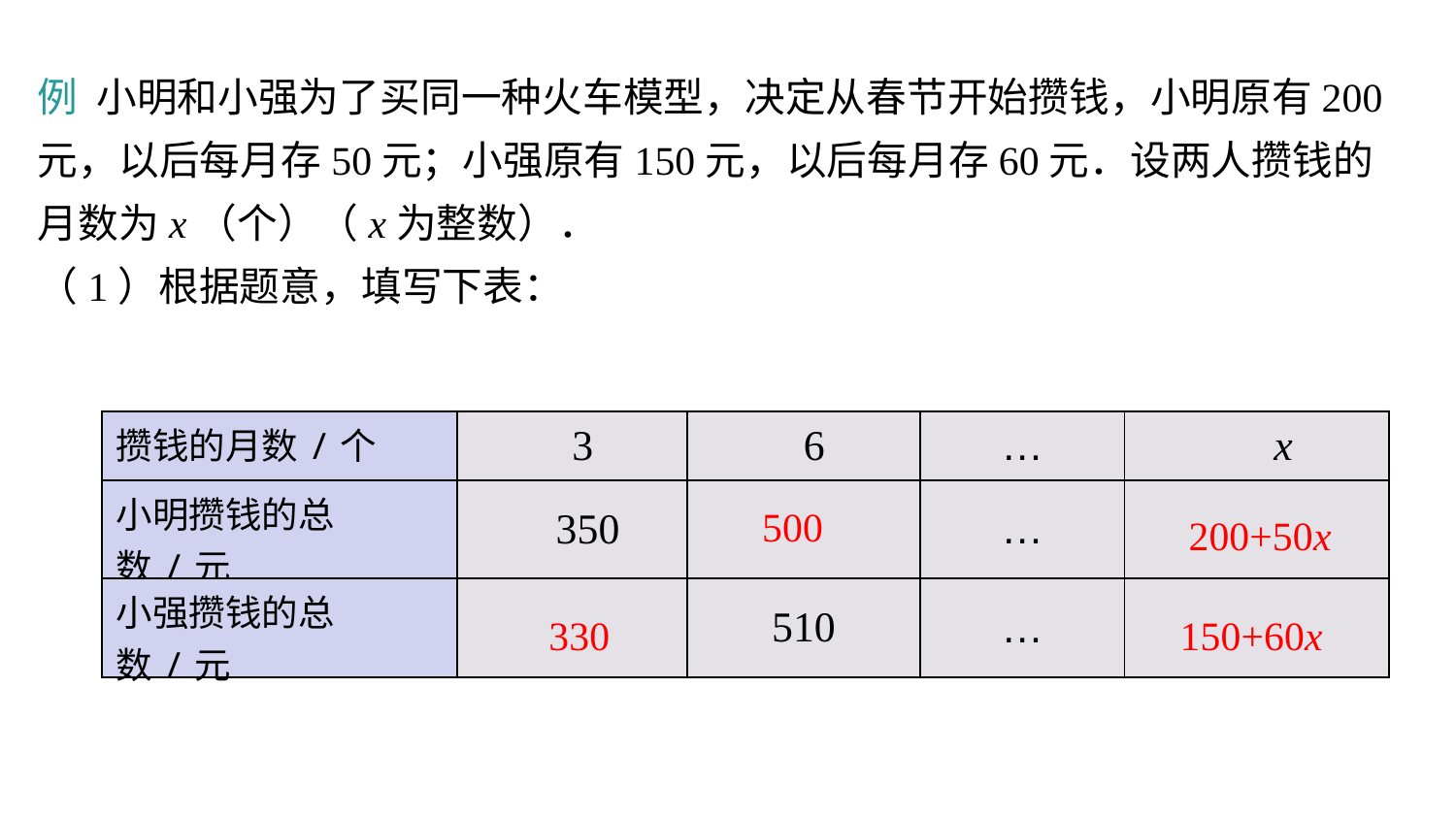

例  小明和小强为了买同一种火车模型，决定从春节开始攒钱，小明原有200元，以后每月存50元；小强原有150元，以后每月存60元．设两人攒钱的月数为x（个）（x为整数）．
（1）根据题意，填写下表：
| 攒钱的月数/个 | 3 | 6 | … | x |
| --- | --- | --- | --- | --- |
| 小明攒钱的总数/元 | 350 |  | … |  |
| 小强攒钱的总数/元 |  | 510 | … |  |
500
200+50x
330
150+60x